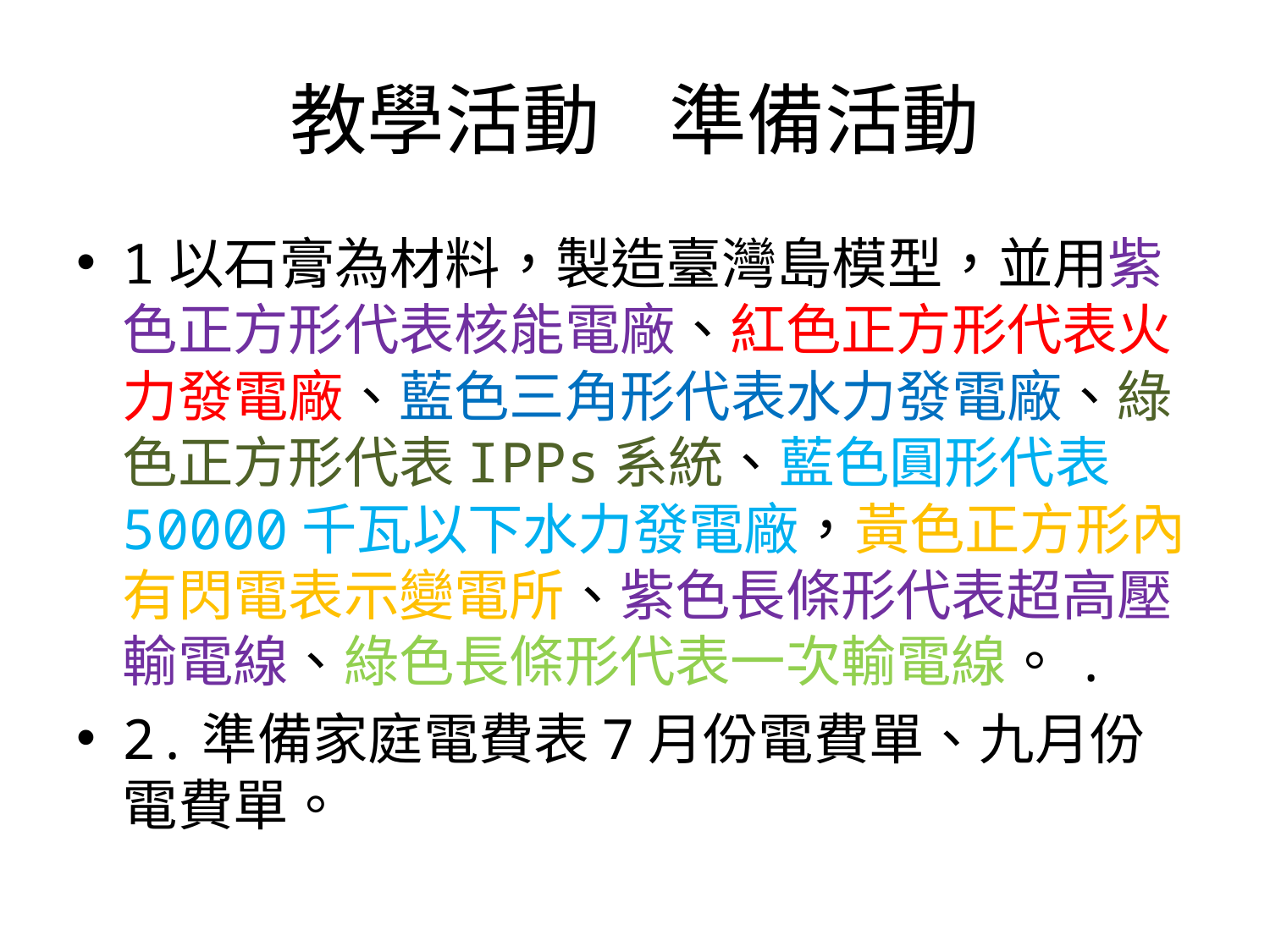

# 教學活動    準備活動
1以石膏為材料，製造臺灣島模型，並用紫色正方形代表核能電廠、紅色正方形代表火力發電廠、藍色三角形代表水力發電廠、綠色正方形代表IPPs系統、藍色圓形代表50000千瓦以下水力發電廠，黃色正方形內有閃電表示變電所、紫色長條形代表超高壓輸電線、綠色長條形代表一次輸電線。.
2.準備家庭電費表7月份電費單、九月份電費單。